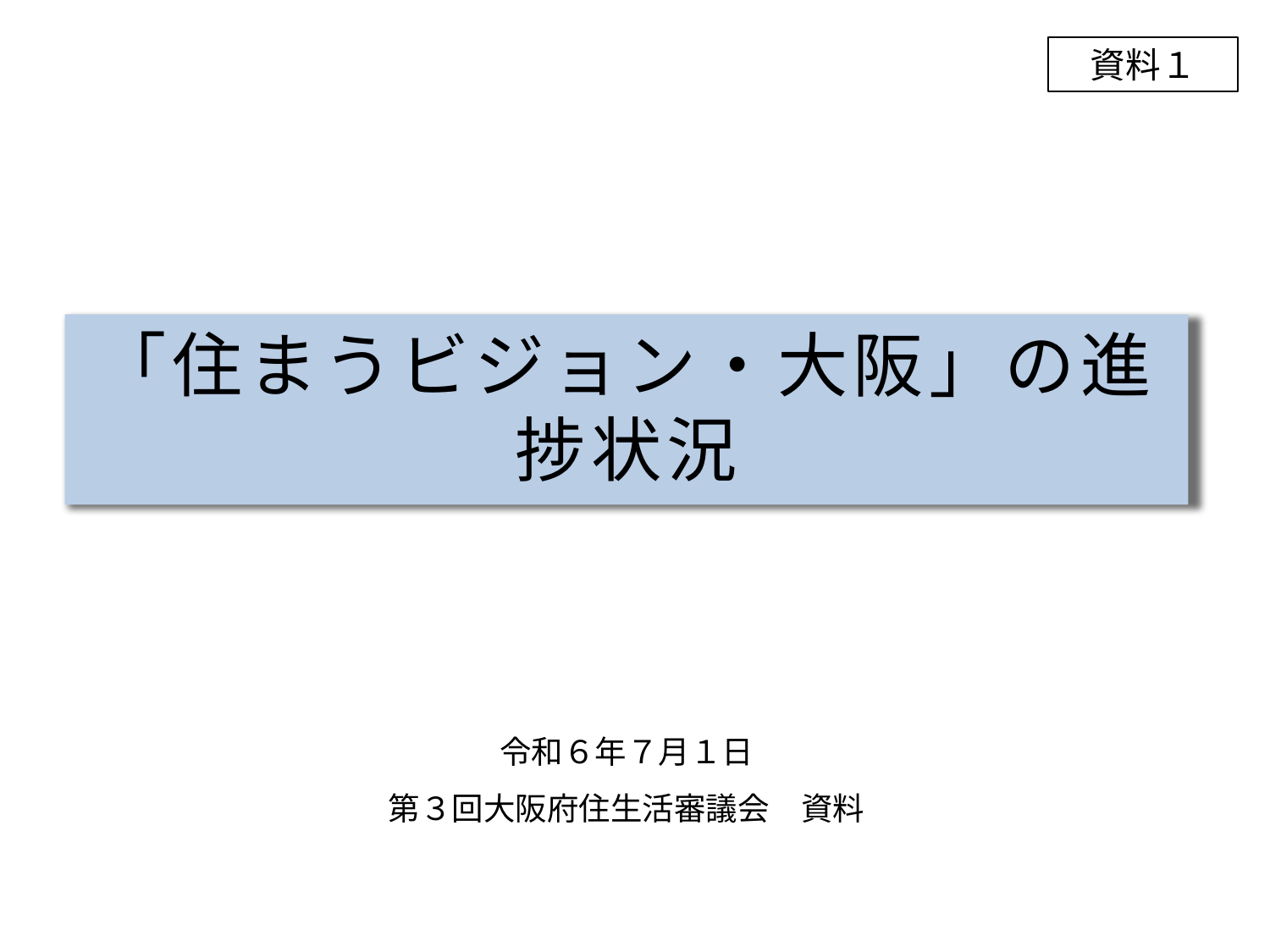

資料１
「住まうビジョン・大阪」の進捗状況

令和６年７月１日
第３回大阪府住生活審議会　資料